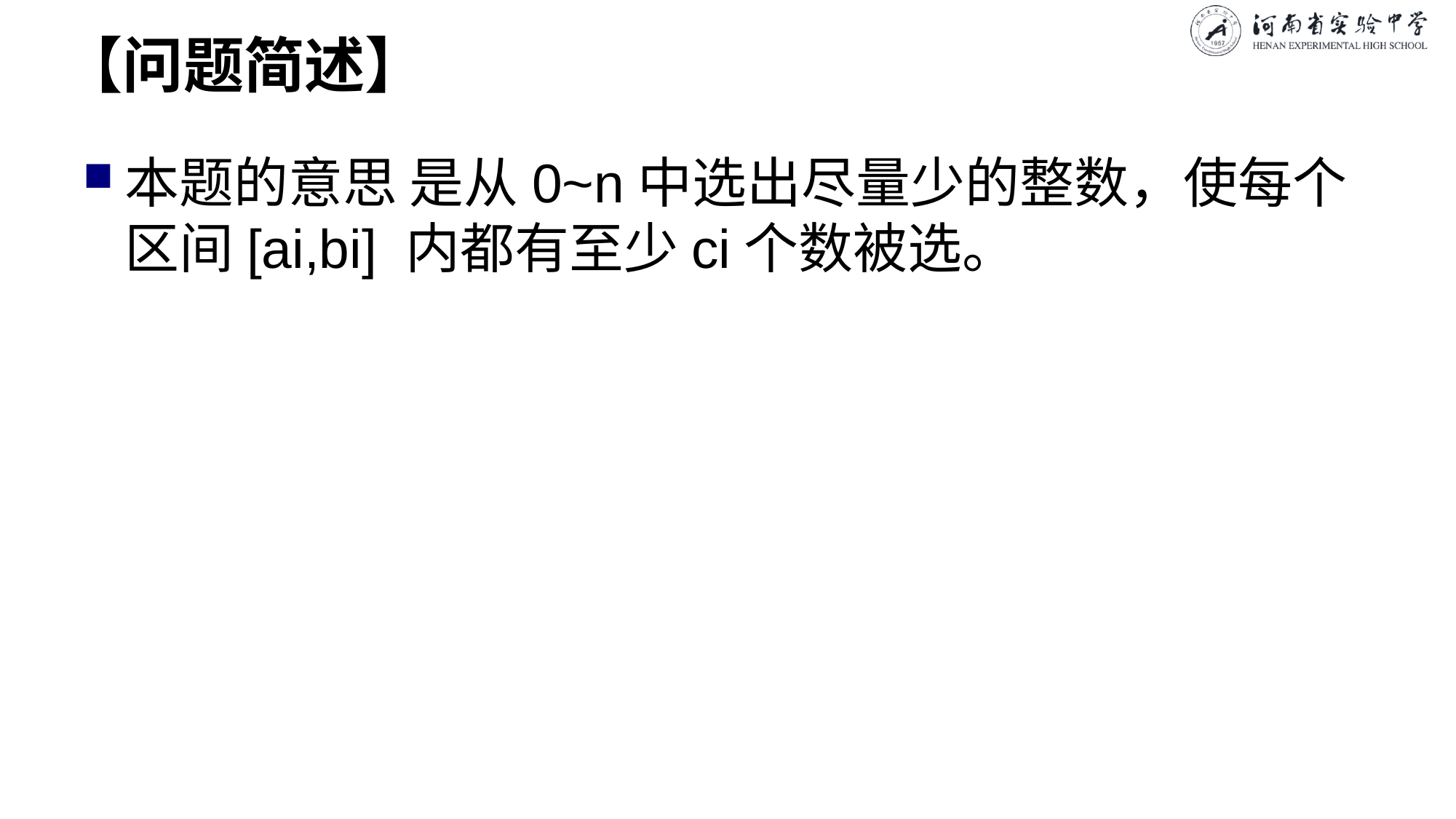

# 【问题简述】
本题的意思 是从0~n中选出尽量少的整数，使每个区间[ai,bi] 内都有至少ci个数被选。